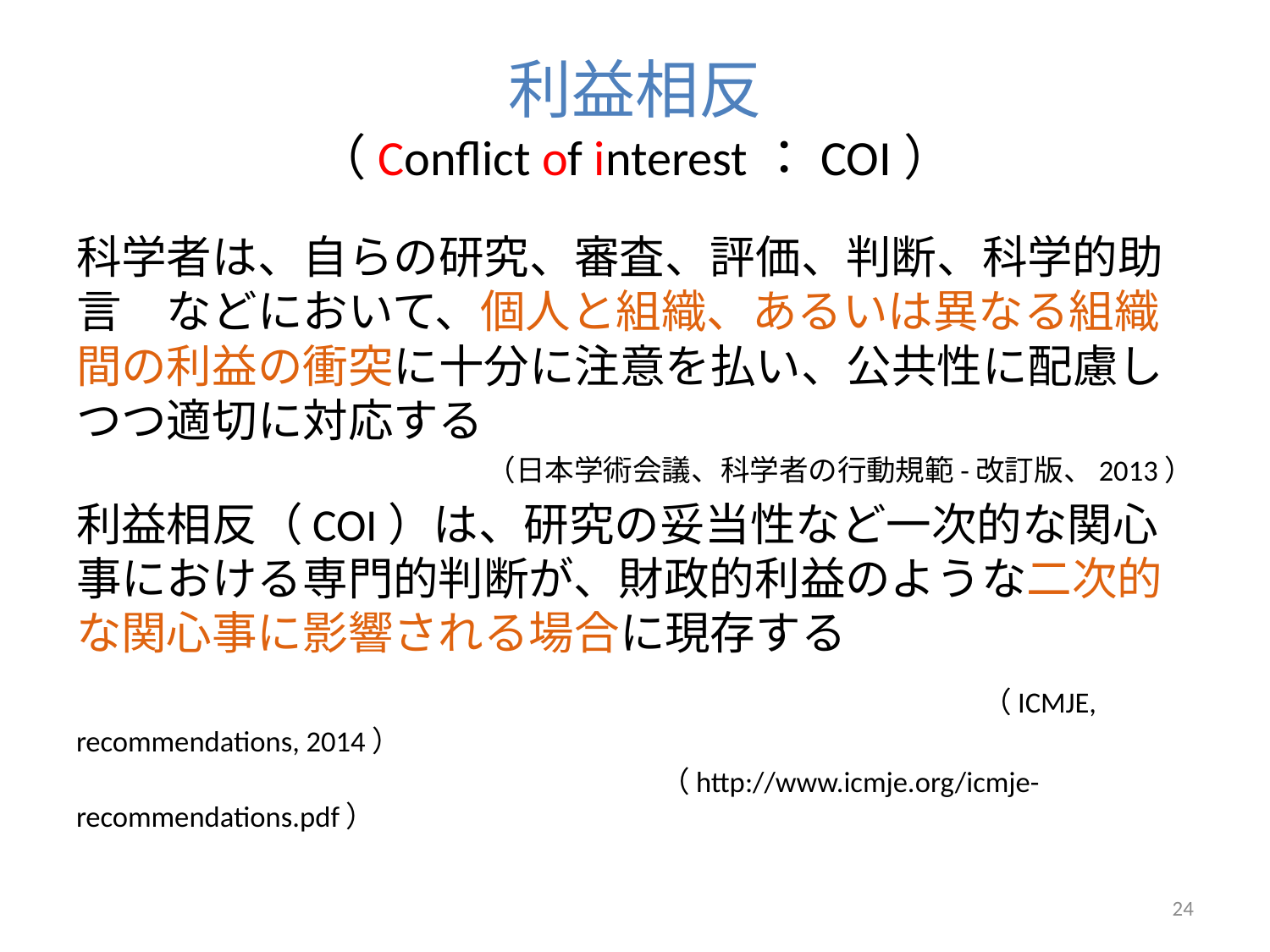

# 利益相反 （Conflict of interest：COI）
科学者は、自らの研究、審査、評価、判断、科学的助言　などにおいて、個人と組織、あるいは異なる組織間の利益の衝突に十分に注意を払い、公共性に配慮しつつ適切に対応する
（日本学術会議、科学者の行動規範-改訂版、2013）
利益相反（COI）は、研究の妥当性など一次的な関心事における専門的判断が、財政的利益のような二次的な関心事に影響される場合に現存する
　　　　　　　　　　　　　　　　　　　　（ICMJE, recommendations, 2014）
　　　　　　　　　　　　　　　　　　　　（http://www.icmje.org/icmje-recommendations.pdf）

24